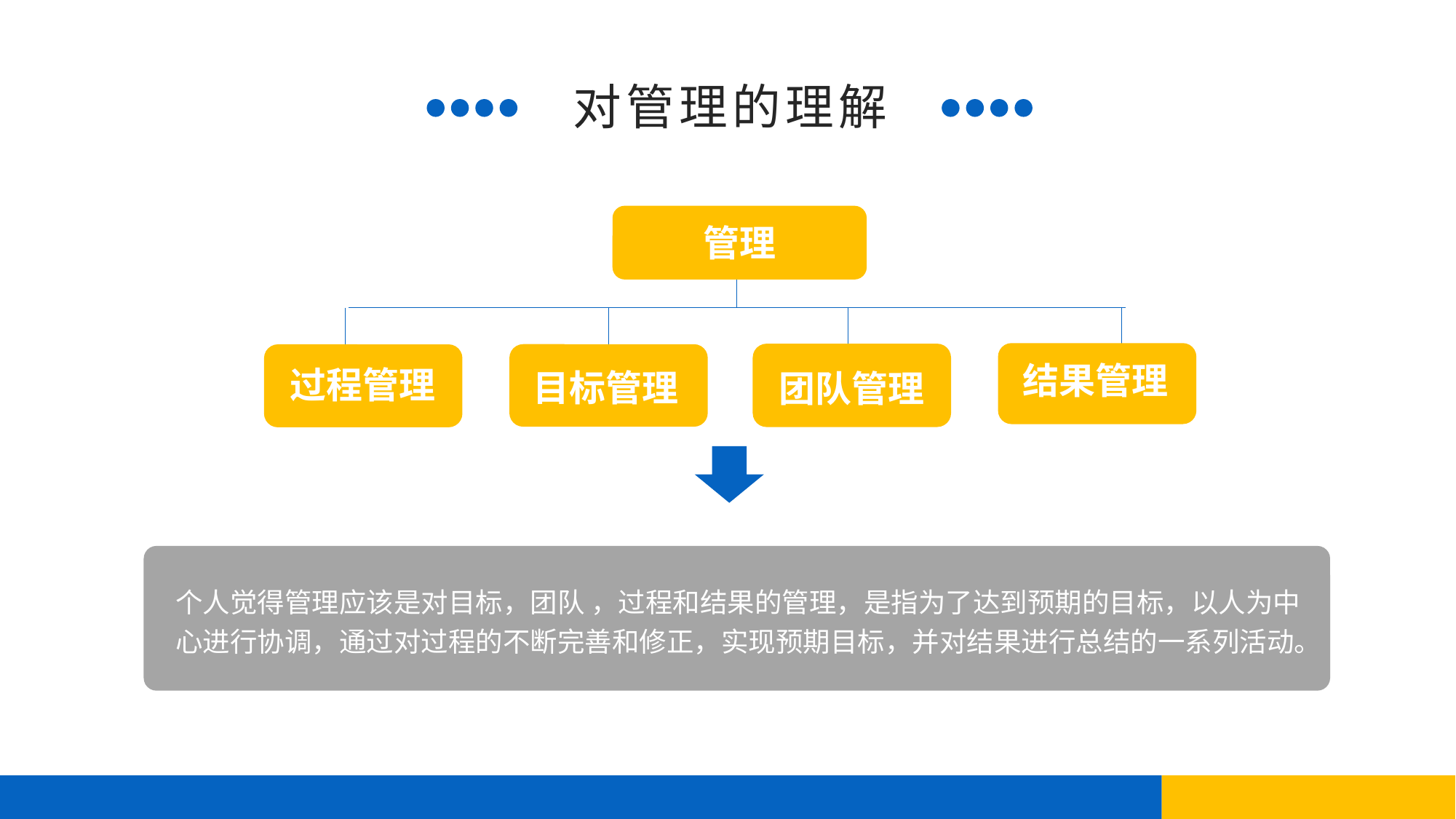

对管理的理解

管理

结果管理

团队管理

目标管理

过程管理

个人觉得管理应该是对目标，团队 ，过程和结果的管理，是指为了达到预期的目标，以人为中心进行协调，通过对过程的不断完善和修正，实现预期目标，并对结果进行总结的一系列活动。